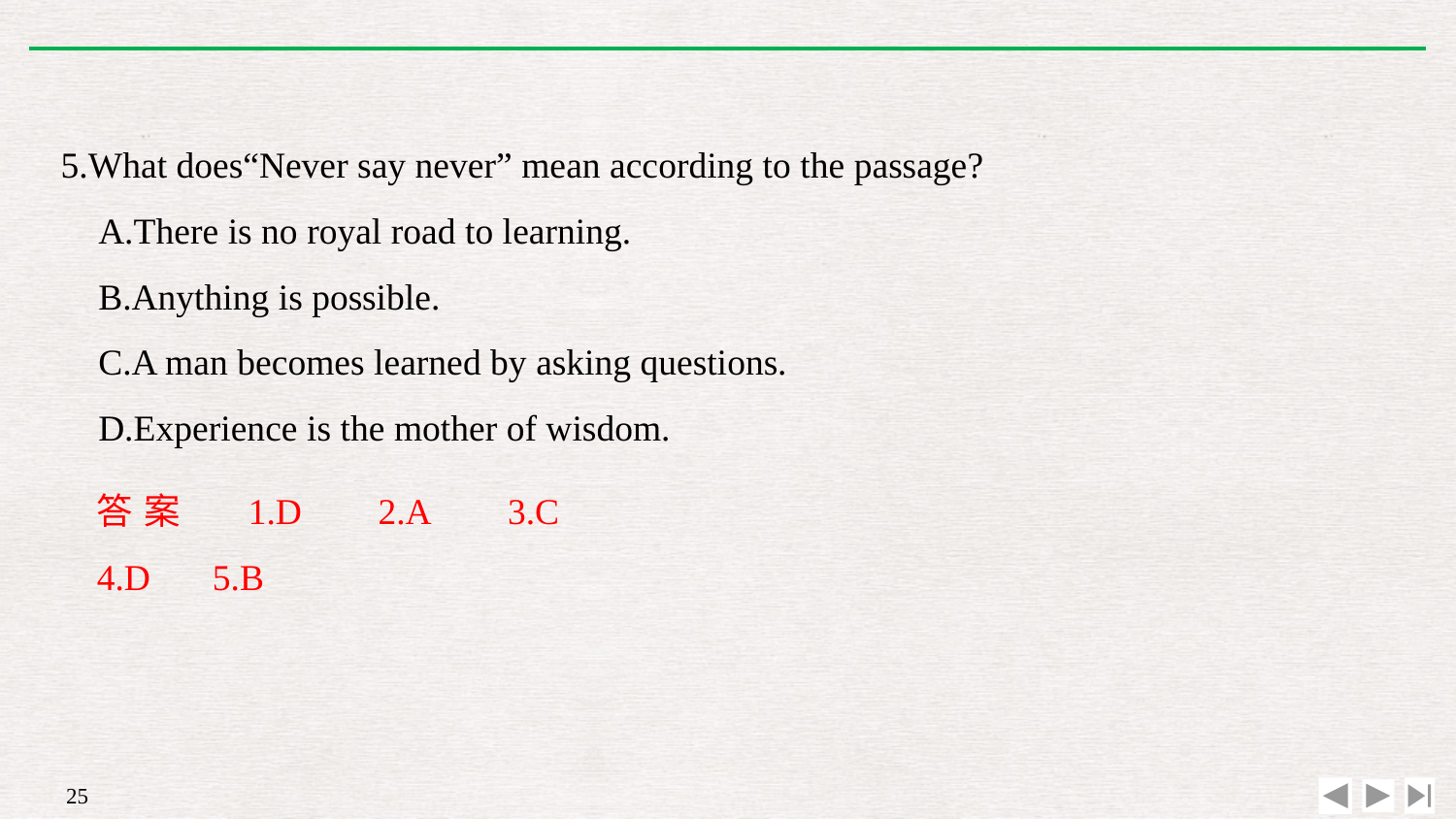

5.What does“Never say never” mean according to the passage?
A.There is no royal road to learning.
B.Anything is possible.
C.A man becomes learned by asking questions.
D.Experience is the mother of wisdom.
答案　1.D　2.A　3.C　4.D　 5.B